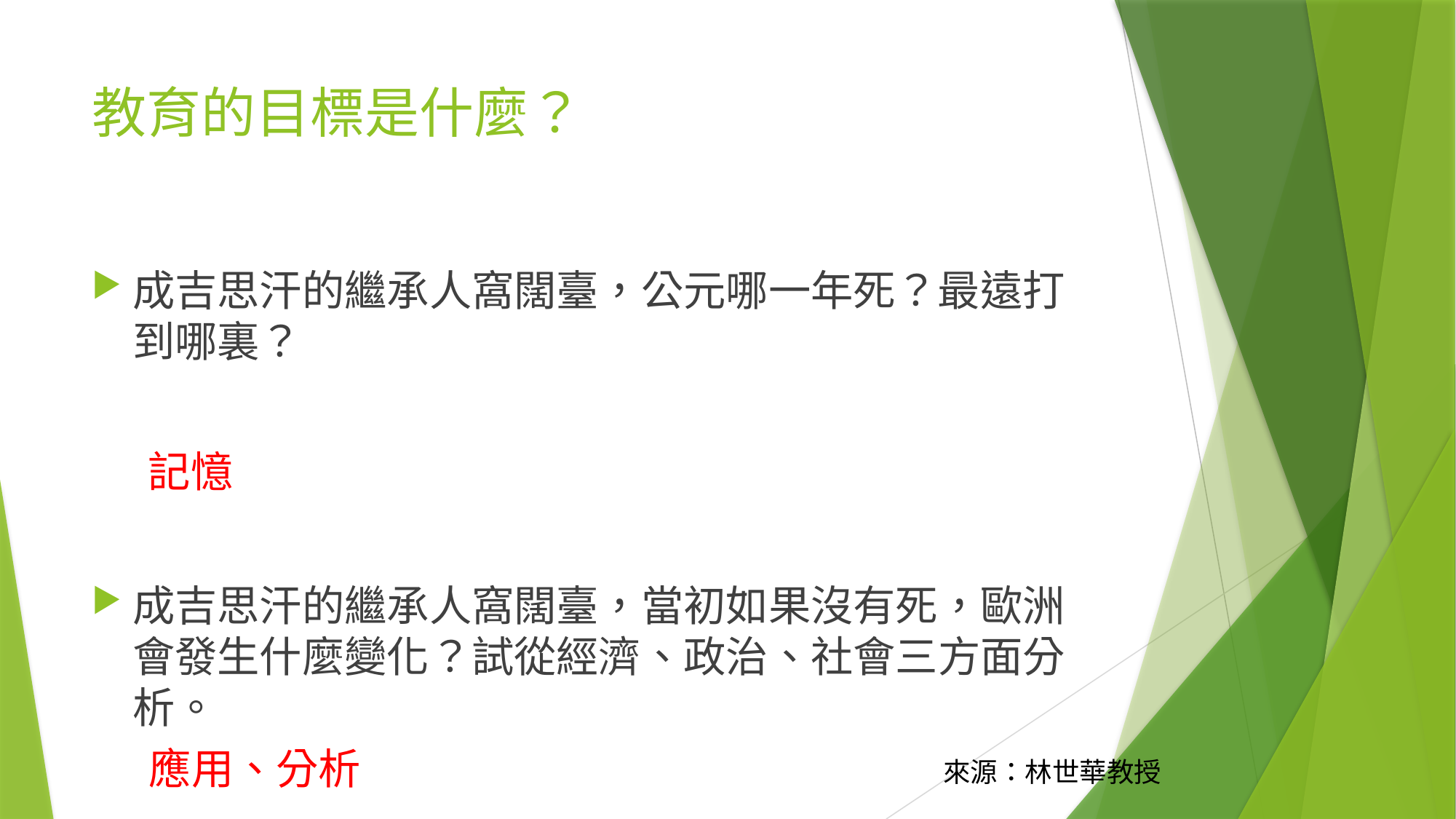

# 教育的目標是什麼？
成吉思汗的繼承人窩闊臺，公元哪一年死？最遠打到哪裏？

成吉思汗的繼承人窩闊臺，當初如果沒有死，歐洲會發生什麼變化？試從經濟、政治、社會三方面分析。

記憶
應用、分析
來源：林世華教授